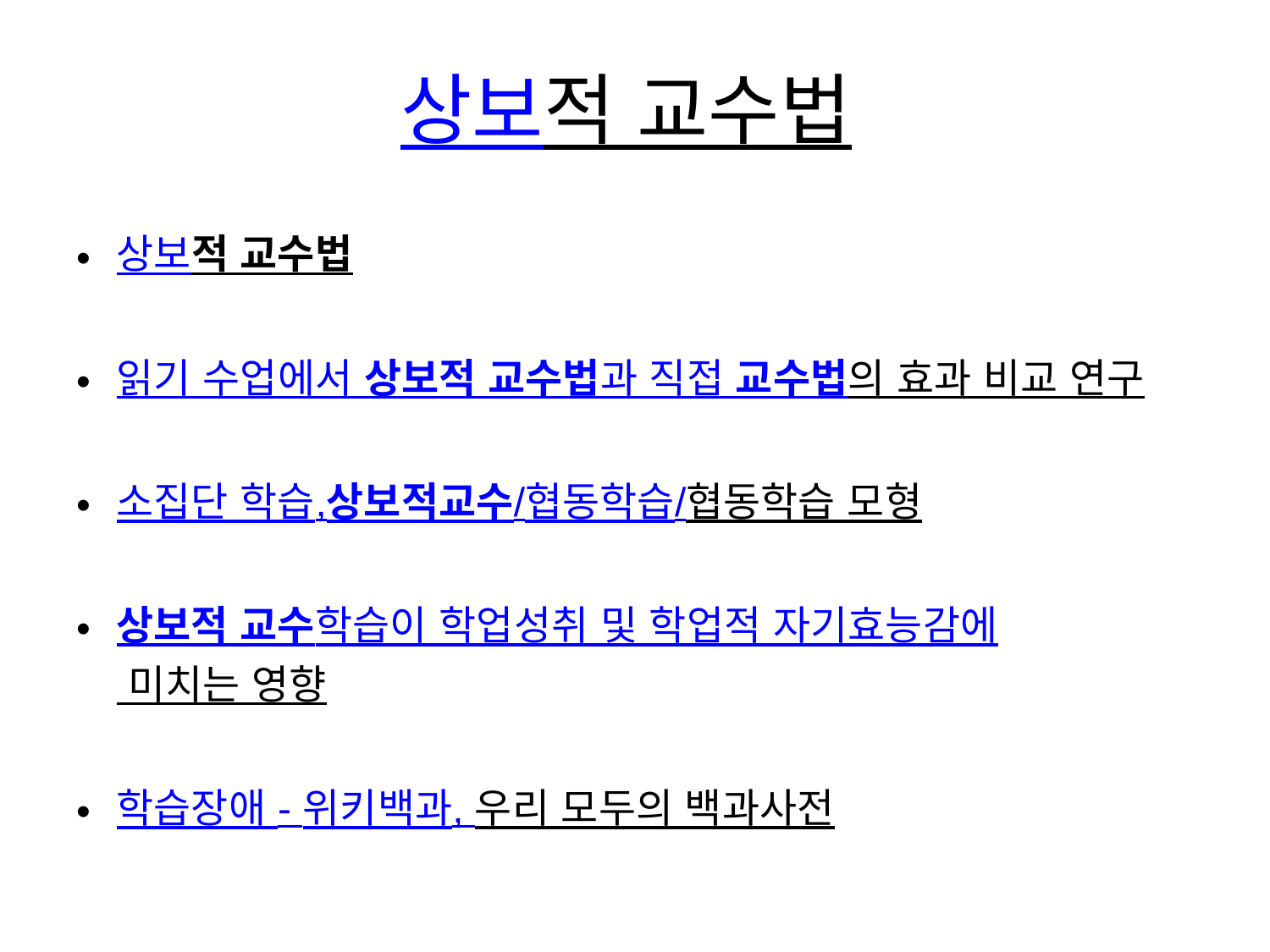

# 상보적 교수법
상보적 교수법

읽기 수업에서 상보적 교수법과 직접 교수법의 효과 비교 연구

소집단 학습,상보적교수/협동학습/협동학습 모형

상보적 교수학습이 학업성취 및 학업적 자기효능감에 미치는 영향

학습장애 - 위키백과, 우리 모두의 백과사전